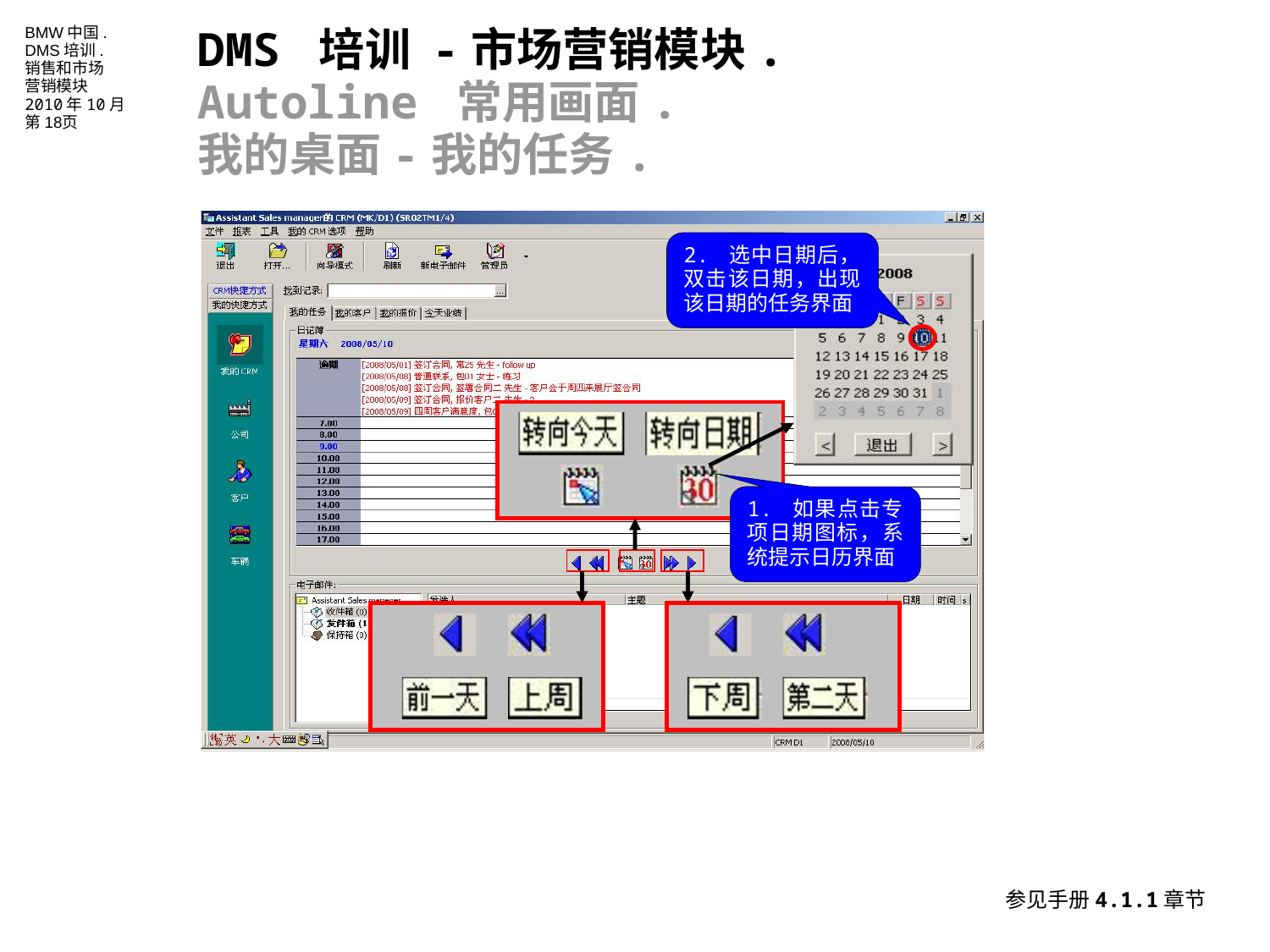

DMS 培训 -市场营销模块.
Autoline 常用画面.
我的桌面-我的任务.

2. 选中日期后，双击该日期，出现该日期的任务界面

1. 如果点击专项日期图标，系统提示日历界面

参见手册4.1.1章节